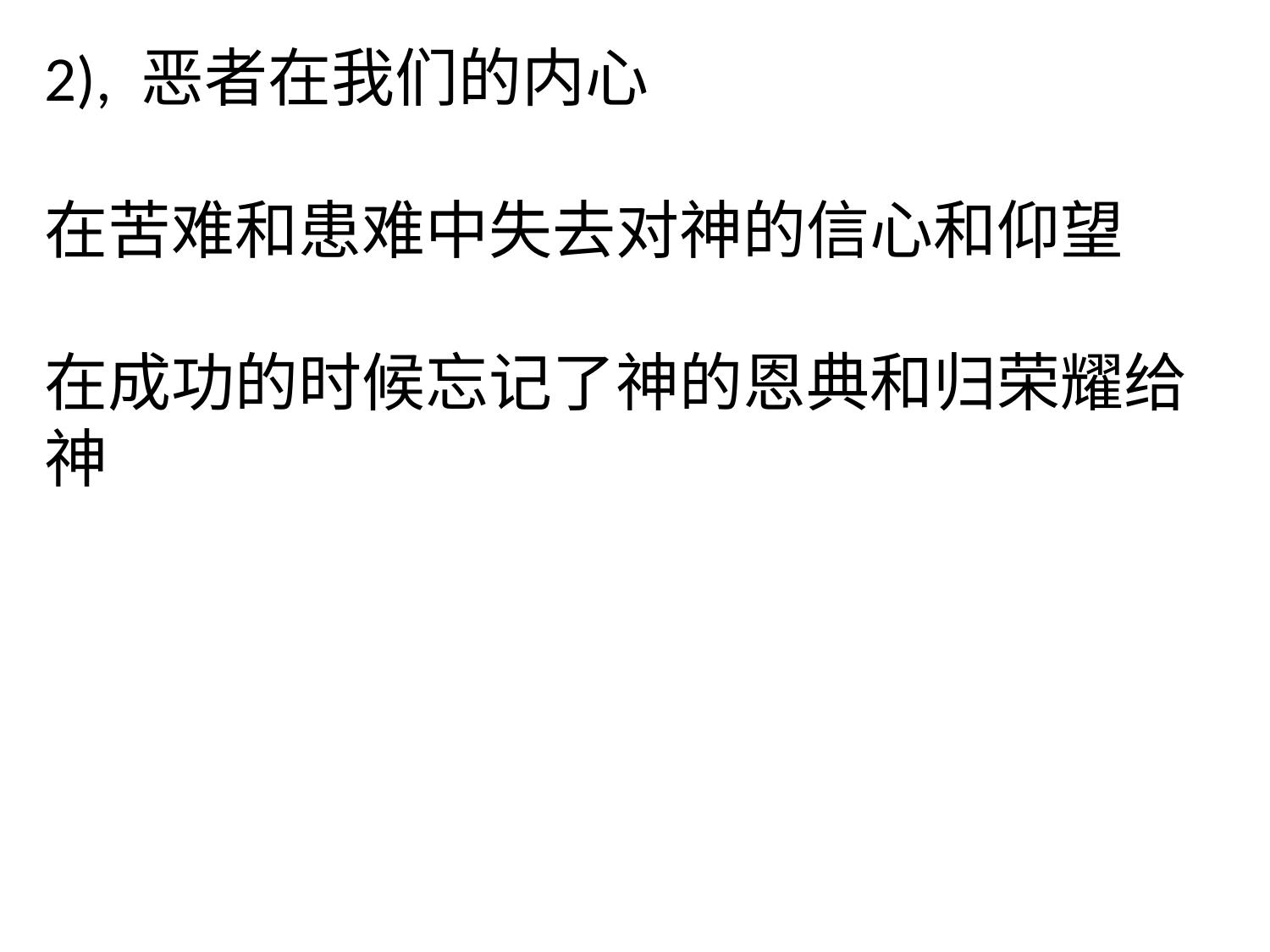

2), 恶者在我们的内心

在苦难和患难中失去对神的信心和仰望

在成功的时候忘记了神的恩典和归荣耀给神